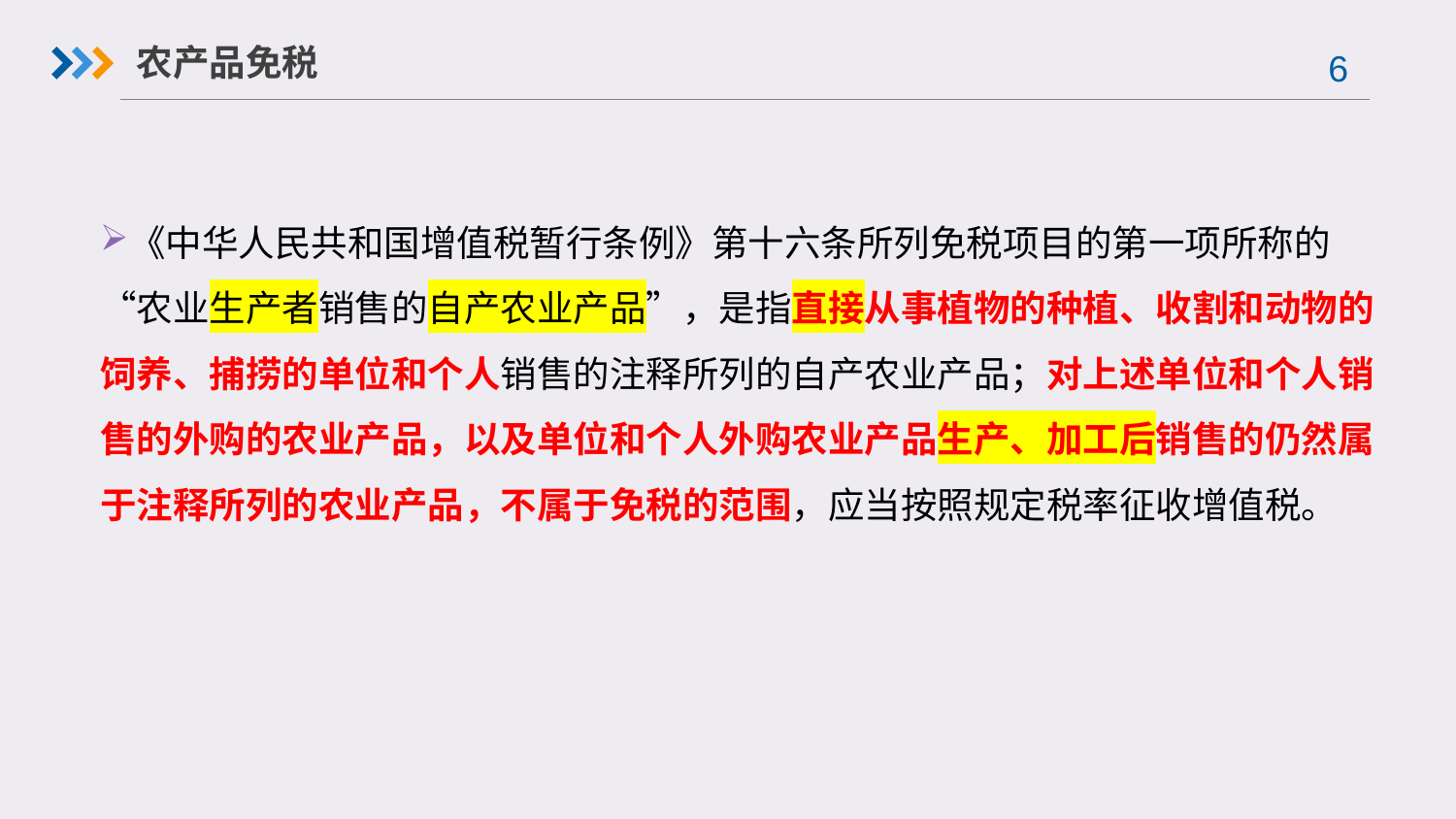

农产品免税
《中华人民共和国增值税暂行条例》第十六条所列免税项目的第一项所称的“农业生产者销售的自产农业产品”，是指直接从事植物的种植、收割和动物的饲养、捕捞的单位和个人销售的注释所列的自产农业产品；对上述单位和个人销售的外购的农业产品，以及单位和个人外购农业产品生产、加工后销售的仍然属于注释所列的农业产品，不属于免税的范围，应当按照规定税率征收增值税。